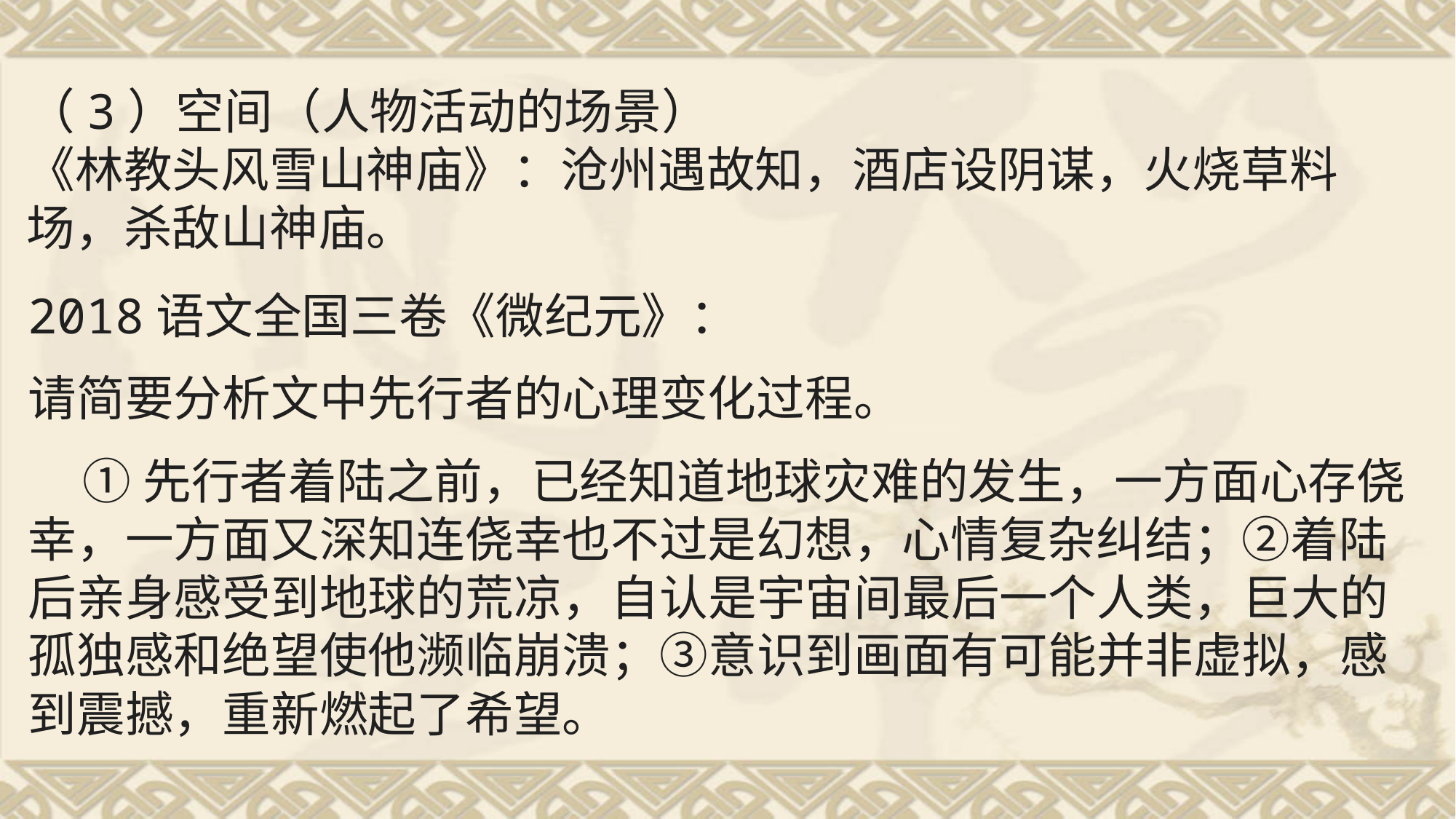

（3）空间（人物活动的场景）
《林教头风雪山神庙》：沧州遇故知，酒店设阴谋，火烧草料场，杀敌山神庙。
2018语文全国三卷《微纪元》：
请简要分析文中先行者的心理变化过程。
     ①先行者着陆之前，已经知道地球灾难的发生，一方面心存侥幸，一方面又深知连侥幸也不过是幻想，心情复杂纠结；②着陆后亲身感受到地球的荒凉，自认是宇宙间最后一个人类，巨大的孤独感和绝望使他濒临崩溃；③意识到画面有可能并非虚拟，感到震撼，重新燃起了希望。